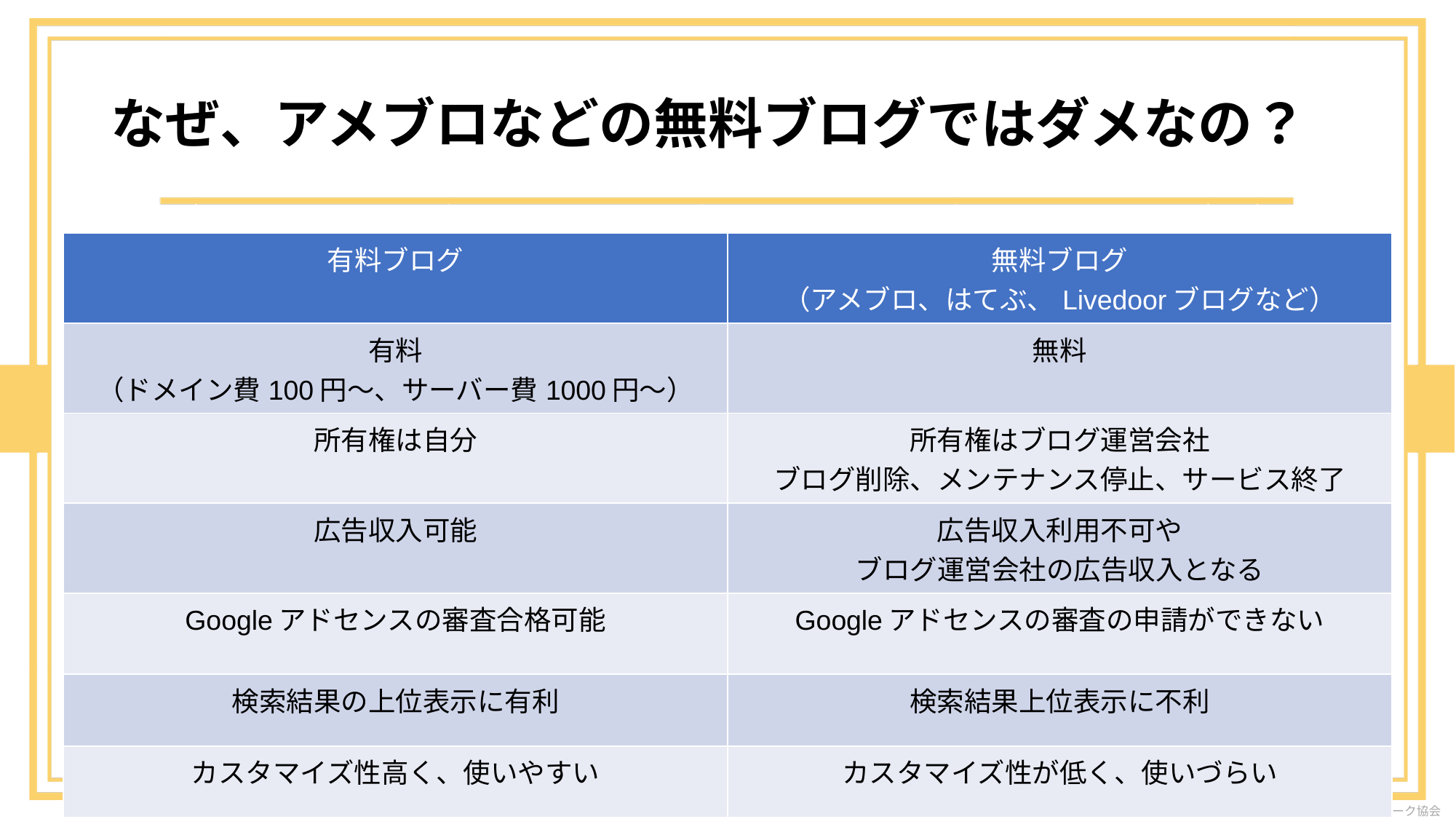

# なぜ、アメブロなどの無料ブログではダメなの？
| 有料ブログ | 無料ブログ （アメブロ、はてぶ、Livedoorブログなど） |
| --- | --- |
| 有料 （ドメイン費100円～、サーバー費1000円～） | 無料 |
| 所有権は自分 | 所有権はブログ運営会社 ブログ削除、メンテナンス停止、サービス終了 |
| 広告収入可能 | 広告収入利用不可や ブログ運営会社の広告収入となる |
| Googleアドセンスの審査合格可能 | Googleアドセンスの審査の申請ができない |
| 検索結果の上位表示に有利 | 検索結果上位表示に不利 |
| カスタマイズ性高く、使いやすい | カスタマイズ性が低く、使いづらい |